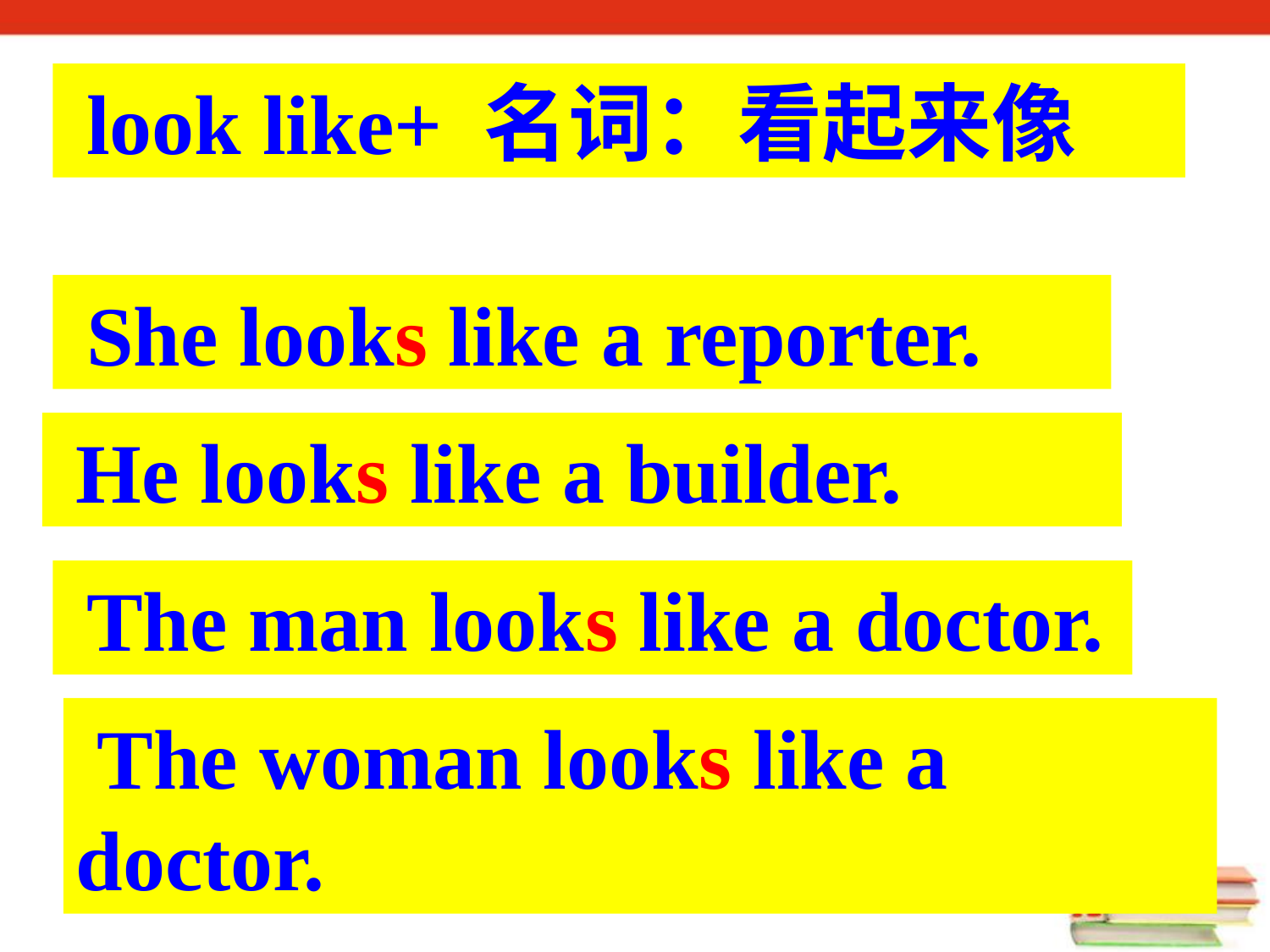

look like+ 名词：看起来像
 She looks like a reporter.
 He looks like a builder.
 The man looks like a doctor.
 The woman looks like a doctor.